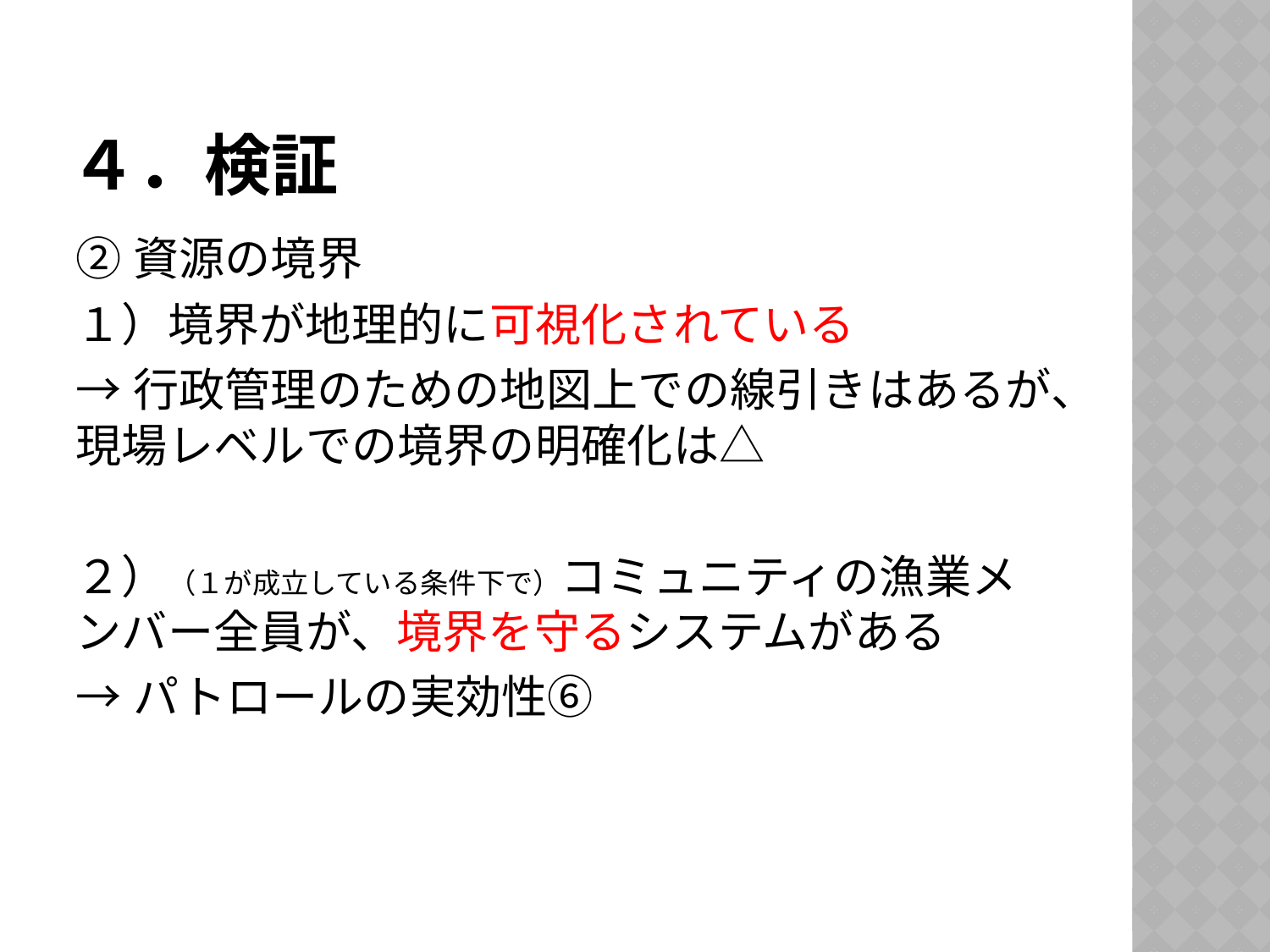

# ４．検証
②資源の境界
１）境界が地理的に可視化されている
→行政管理のための地図上での線引きはあるが、現場レベルでの境界の明確化は△

２）（１が成立している条件下で）コミュニティの漁業メンバー全員が、境界を守るシステムがある
→パトロールの実効性⑥